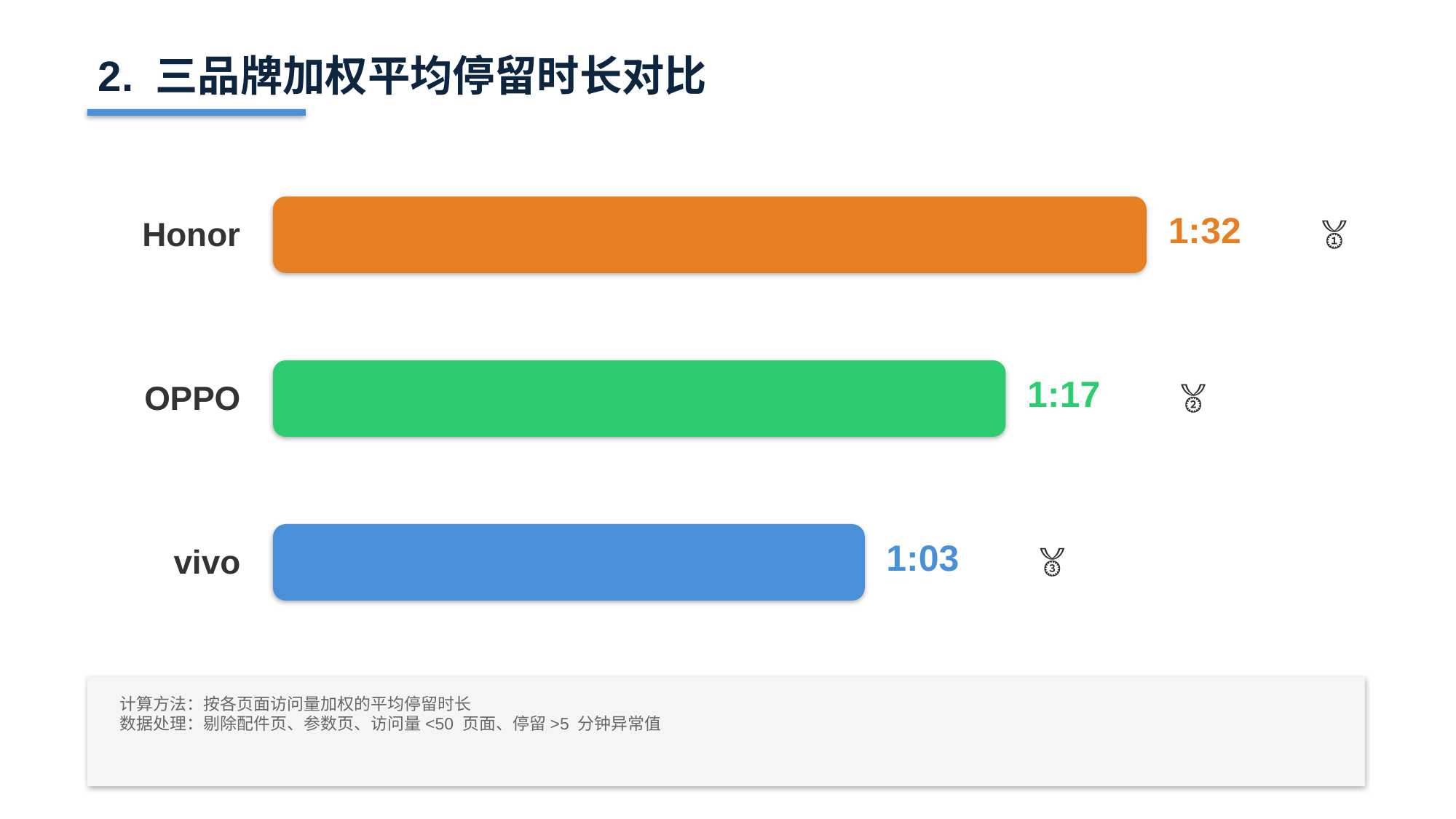

2. 三品牌加权平均停留时长对比

1:32
Honor
🥇

1:17
OPPO
🥈

1:03
vivo
🥉

计算方法：按各页面访问量加权的平均停留时长
数据处理：剔除配件页、参数页、访问量<50 页面、停留>5 分钟异常值